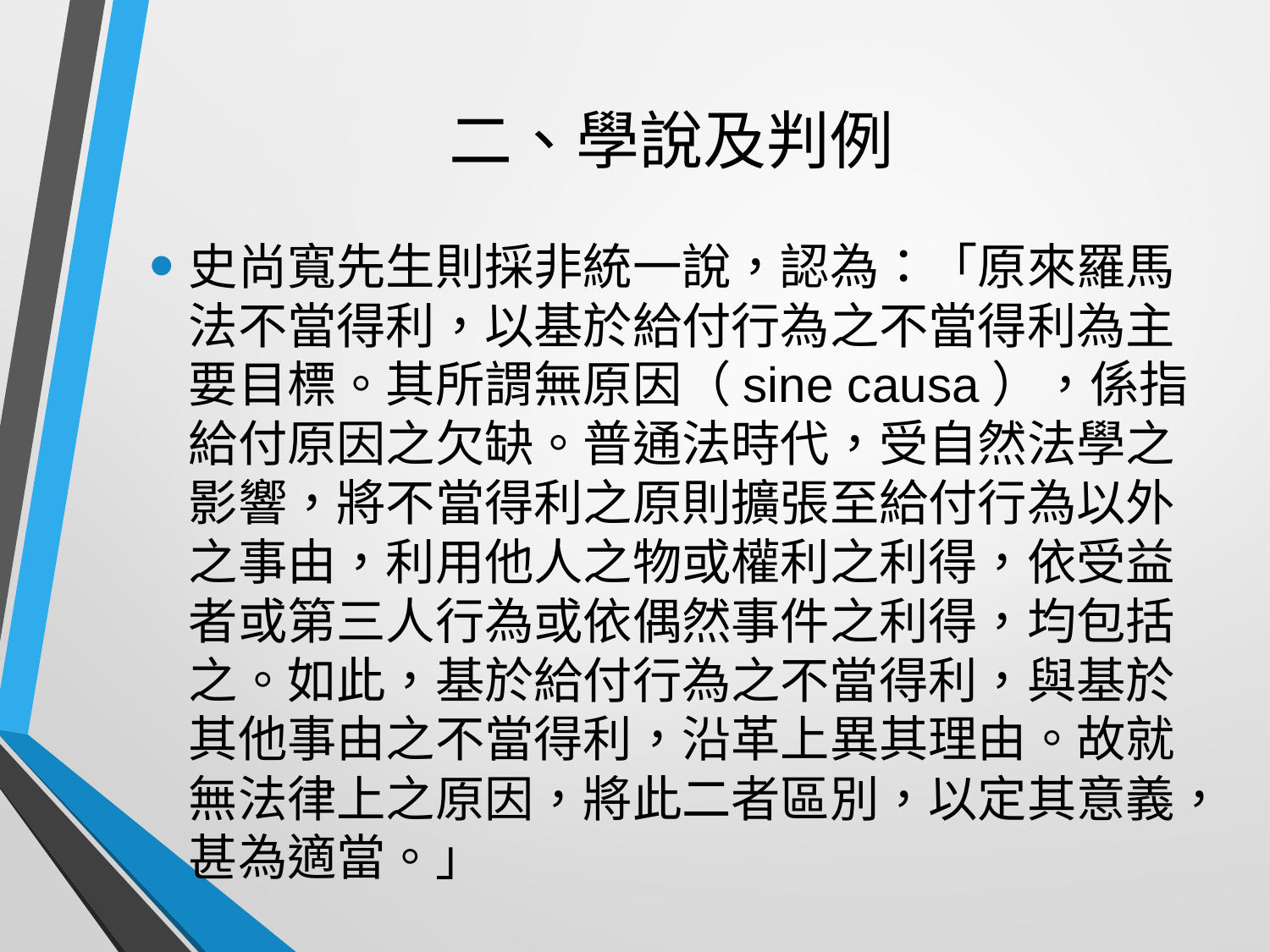

# 二、學說及判例
史尚寬先生則採非統一說，認為：「原來羅馬法不當得利，以基於給付行為之不當得利為主要目標。其所謂無原因（sine causa），係指給付原因之欠缺。普通法時代，受自然法學之影響，將不當得利之原則擴張至給付行為以外之事由，利用他人之物或權利之利得，依受益者或第三人行為或依偶然事件之利得，均包括之。如此，基於給付行為之不當得利，與基於其他事由之不當得利，沿革上異其理由。故就無法律上之原因，將此二者區別，以定其意義，甚為適當。」